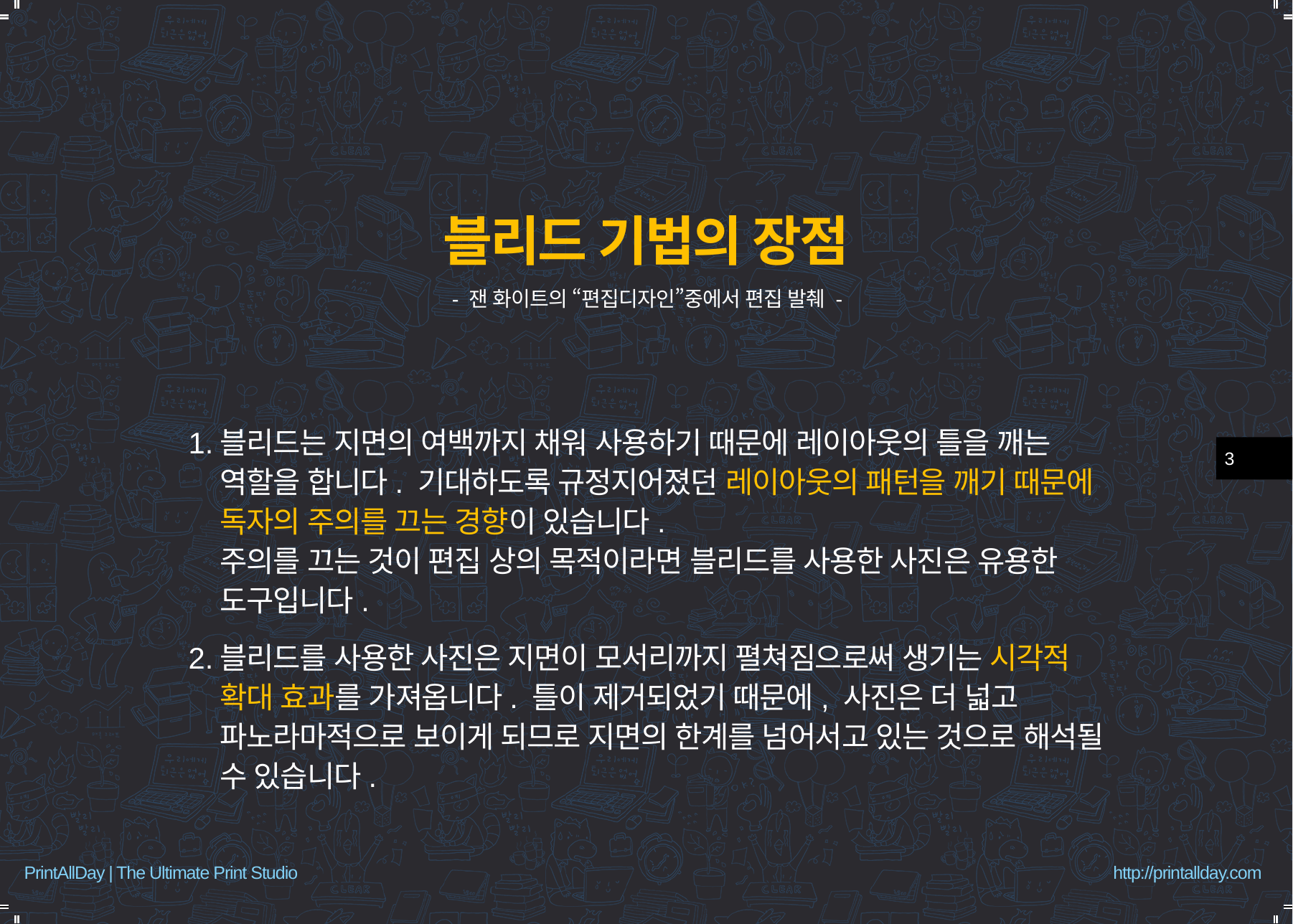

블리드 기법의 장점
- 잰 화이트의 “편집디자인”중에서 편집 발췌 -
블리드는 지면의 여백까지 채워 사용하기 때문에 레이아웃의 틀을 깨는 역할을 합니다. 기대하도록 규정지어졌던 레이아웃의 패턴을 깨기 때문에 독자의 주의를 끄는 경향이 있습니다.
주의를 끄는 것이 편집 상의 목적이라면 블리드를 사용한 사진은 유용한 도구입니다.
블리드를 사용한 사진은 지면이 모서리까지 펼쳐짐으로써 생기는 시각적 확대 효과를 가져옵니다. 틀이 제거되었기 때문에, 사진은 더 넓고 파노라마적으로 보이게 되므로 지면의 한계를 넘어서고 있는 것으로 해석될 수 있습니다.
3